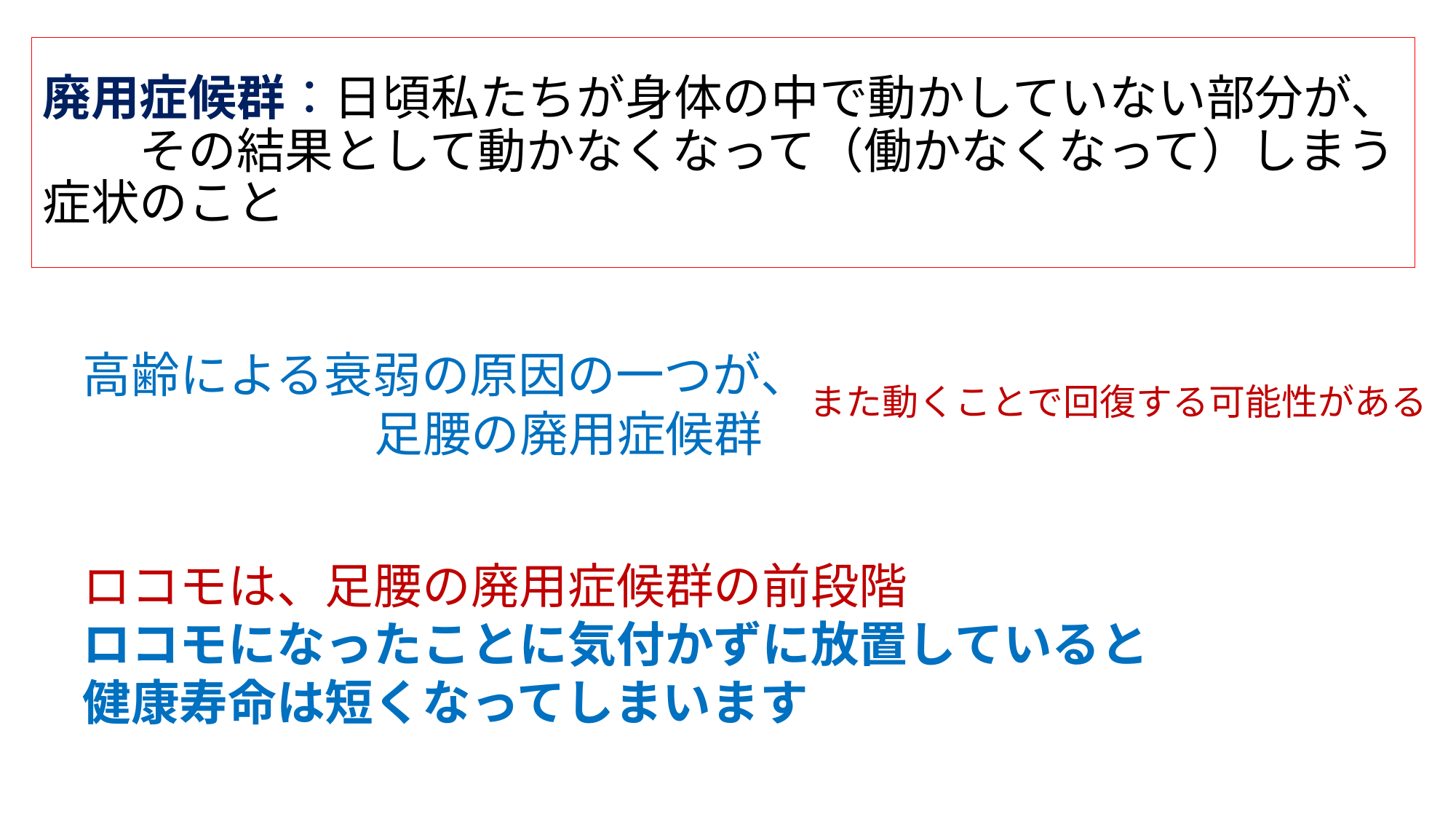

# 廃用症候群：日頃私たちが身体の中で動かしていない部分が、 　　その結果として動かなくなって（働かなくなって）しまう症状のこと
高齢による衰弱の原因の一つが、
　　　　　　足腰の廃用症候群
また動くことで回復する可能性がある
ロコモは、足腰の廃用症候群の前段階
ロコモになったことに気付かずに放置していると
健康寿命は短くなってしまいます